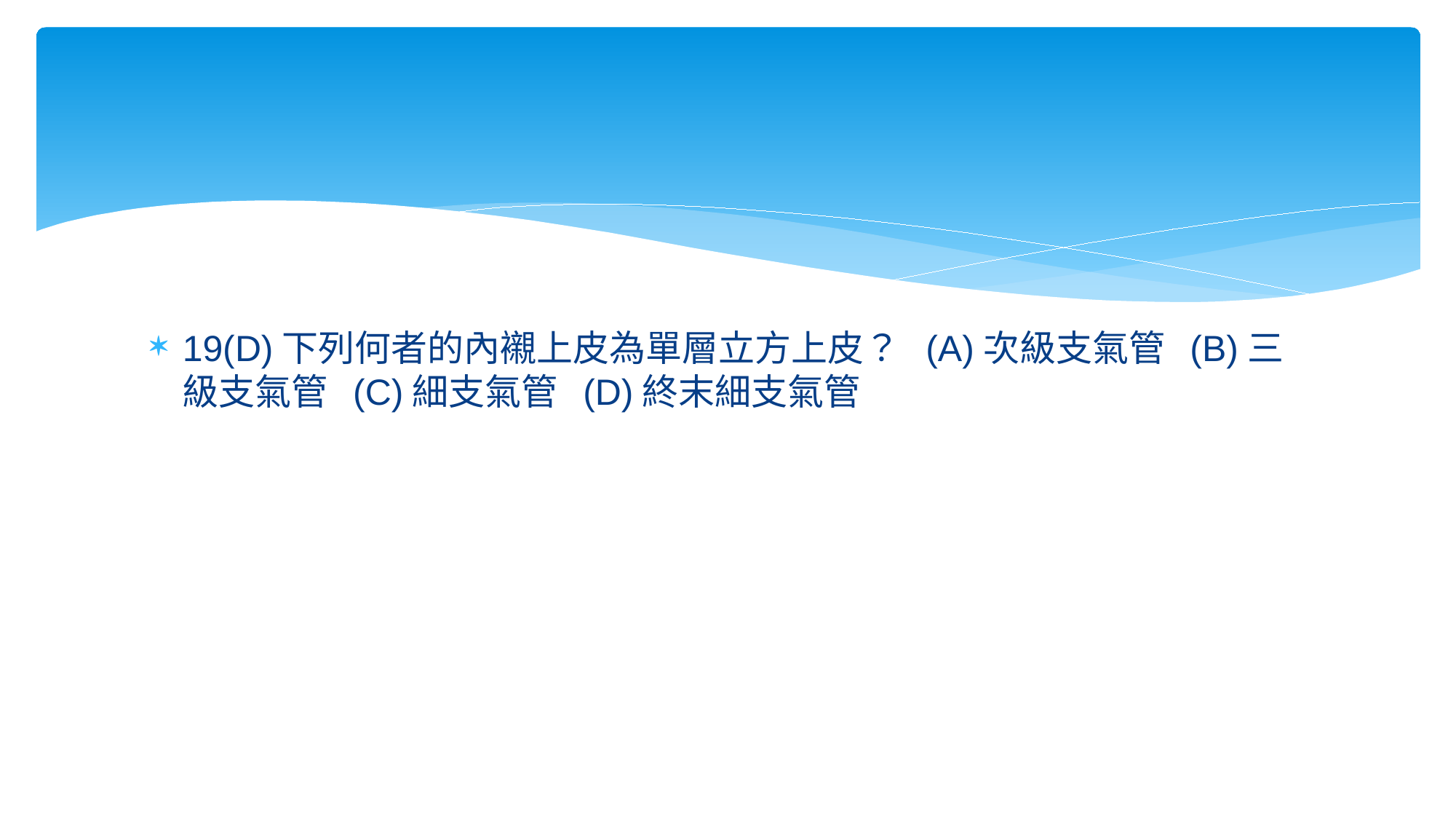

#
19(D)下列何者的內襯上皮為單層立方上皮？  (A)次級支氣管  (B)三級支氣管  (C)細支氣管  (D)終末細支氣管